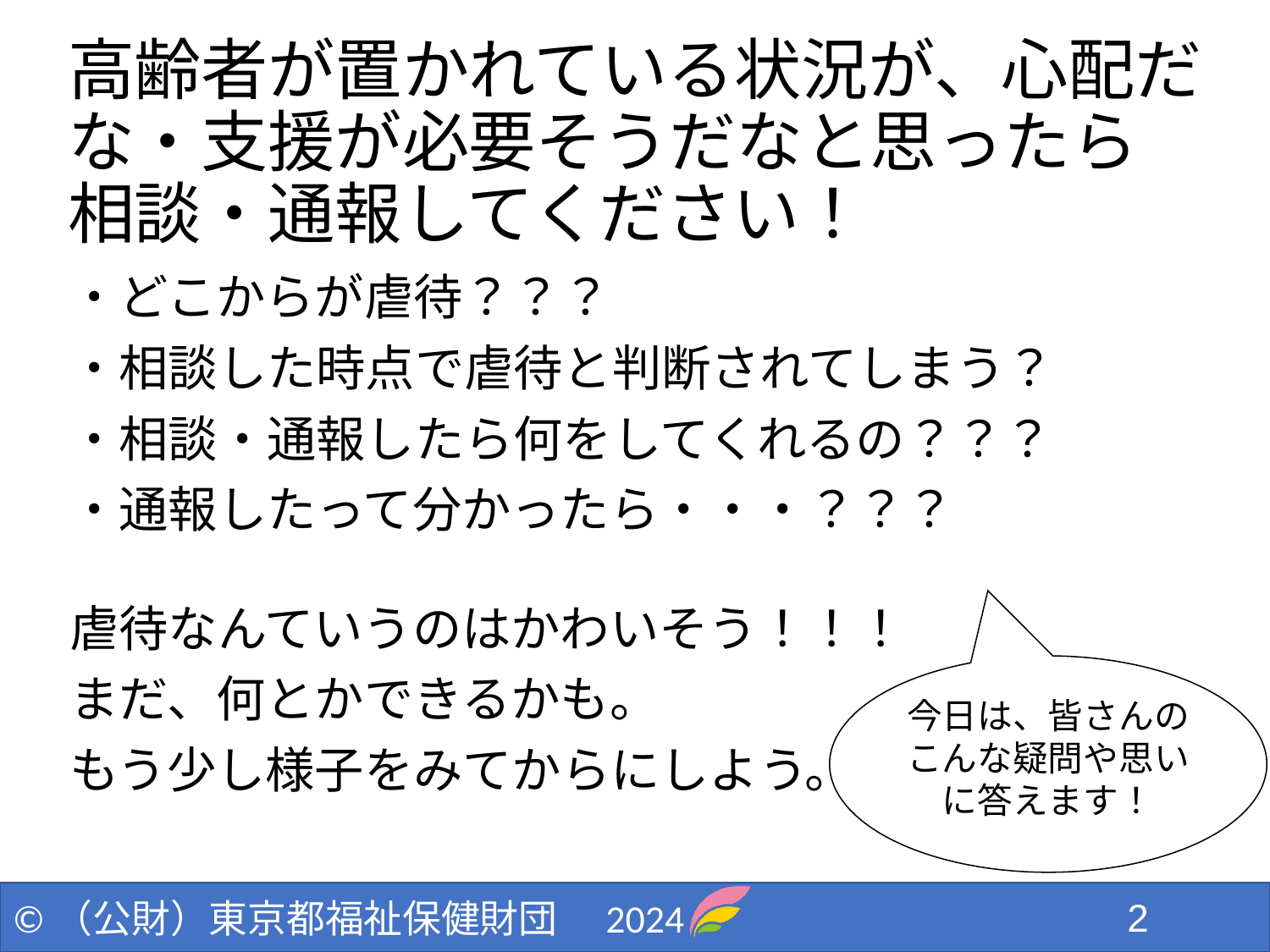

高齢者が置かれている状況が、心配だな・支援が必要そうだなと思ったら
相談・通報してください！
　・どこからが虐待？？？
　・相談した時点で虐待と判断されてしまう？
　・相談・通報したら何をしてくれるの？？？
　・通報したって分かったら・・・？？？

　虐待なんていうのはかわいそう！！！
　まだ、何とかできるかも。
　もう少し様子をみてからにしよう。
今日は、皆さんのこんな疑問や思いに答えます！